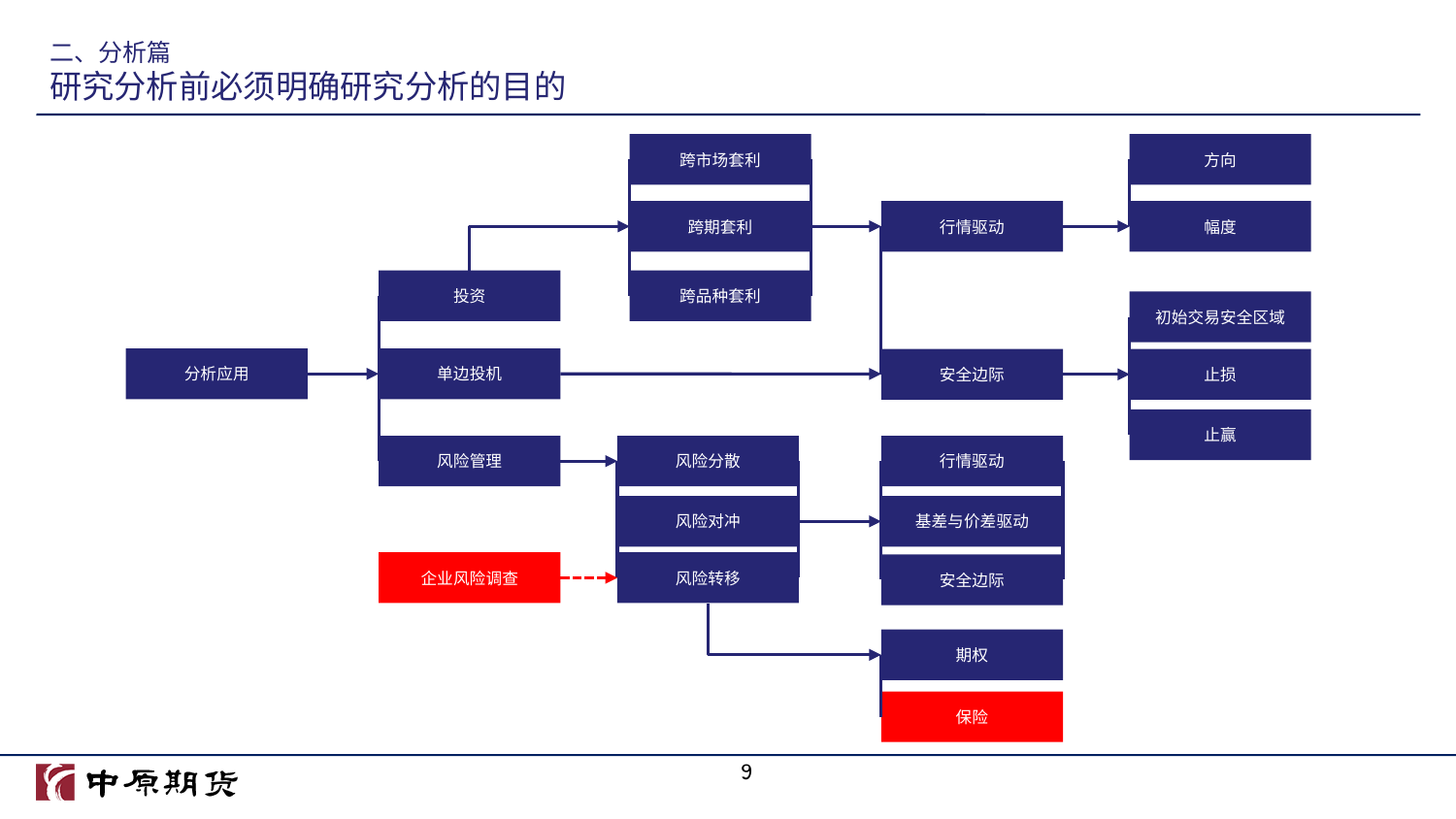

# 二、分析篇 研究分析前必须明确研究分析的目的
跨市场套利
方向
跨期套利
行情驱动
幅度
投资
跨品种套利
初始交易安全区域
分析应用
单边投机
安全边际
止损
止赢
风险管理
风险分散
行情驱动
风险对冲
基差与价差驱动
企业风险调查
风险转移
安全边际
期权
保险
9